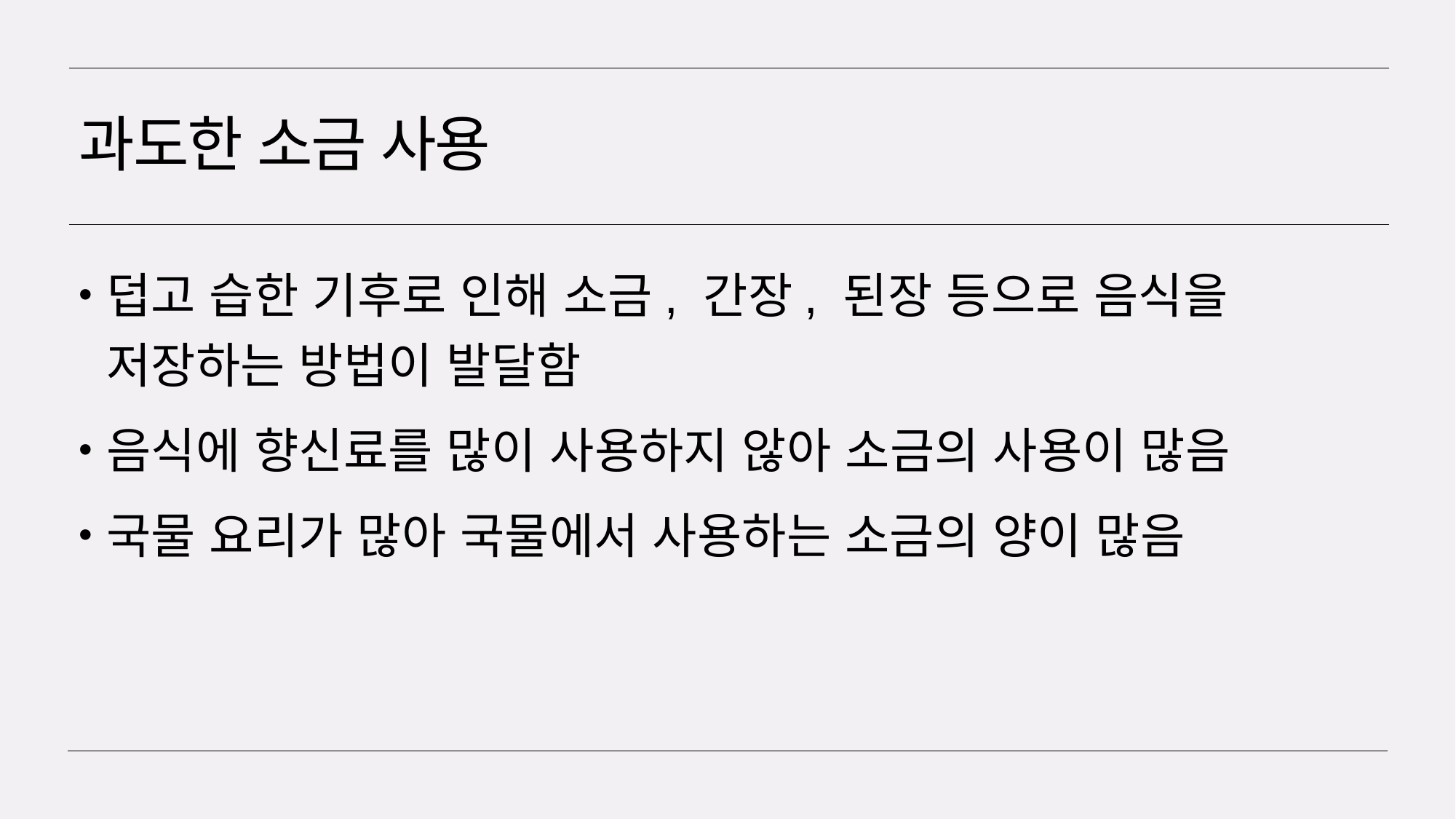

# 과도한 소금 사용
덥고 습한 기후로 인해 소금, 간장, 된장 등으로 음식을 저장하는 방법이 발달함
음식에 향신료를 많이 사용하지 않아 소금의 사용이 많음
국물 요리가 많아 국물에서 사용하는 소금의 양이 많음